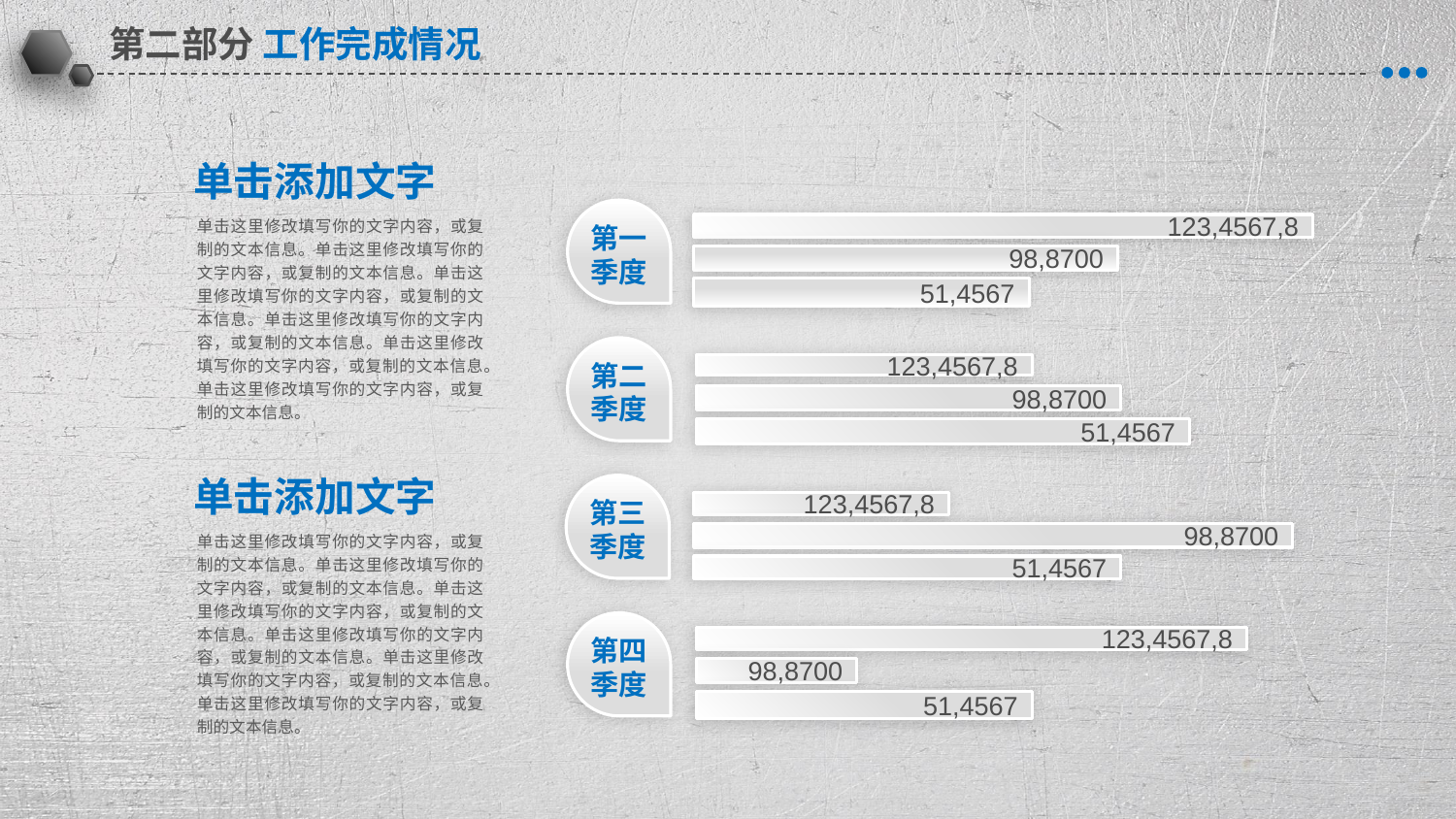

单击添加文字

单击这里修改填写你的文字内容，或复制的文本信息。单击这里修改填写你的文字内容，或复制的文本信息。单击这里修改填写你的文字内容，或复制的文本信息。单击这里修改填写你的文字内容，或复制的文本信息。单击这里修改填写你的文字内容，或复制的文本信息。
单击这里修改填写你的文字内容，或复制的文本信息。
第一
季度
123,4567,8
98,8700
51,4567

第二
季度
123,4567,8
98,8700
51,4567
单击添加文字

第三
季度
123,4567,8
98,8700
51,4567
单击这里修改填写你的文字内容，或复制的文本信息。单击这里修改填写你的文字内容，或复制的文本信息。单击这里修改填写你的文字内容，或复制的文本信息。单击这里修改填写你的文字内容，或复制的文本信息。单击这里修改填写你的文字内容，或复制的文本信息。
单击这里修改填写你的文字内容，或复制的文本信息。

第四
季度
123,4567,8
98,8700
51,4567